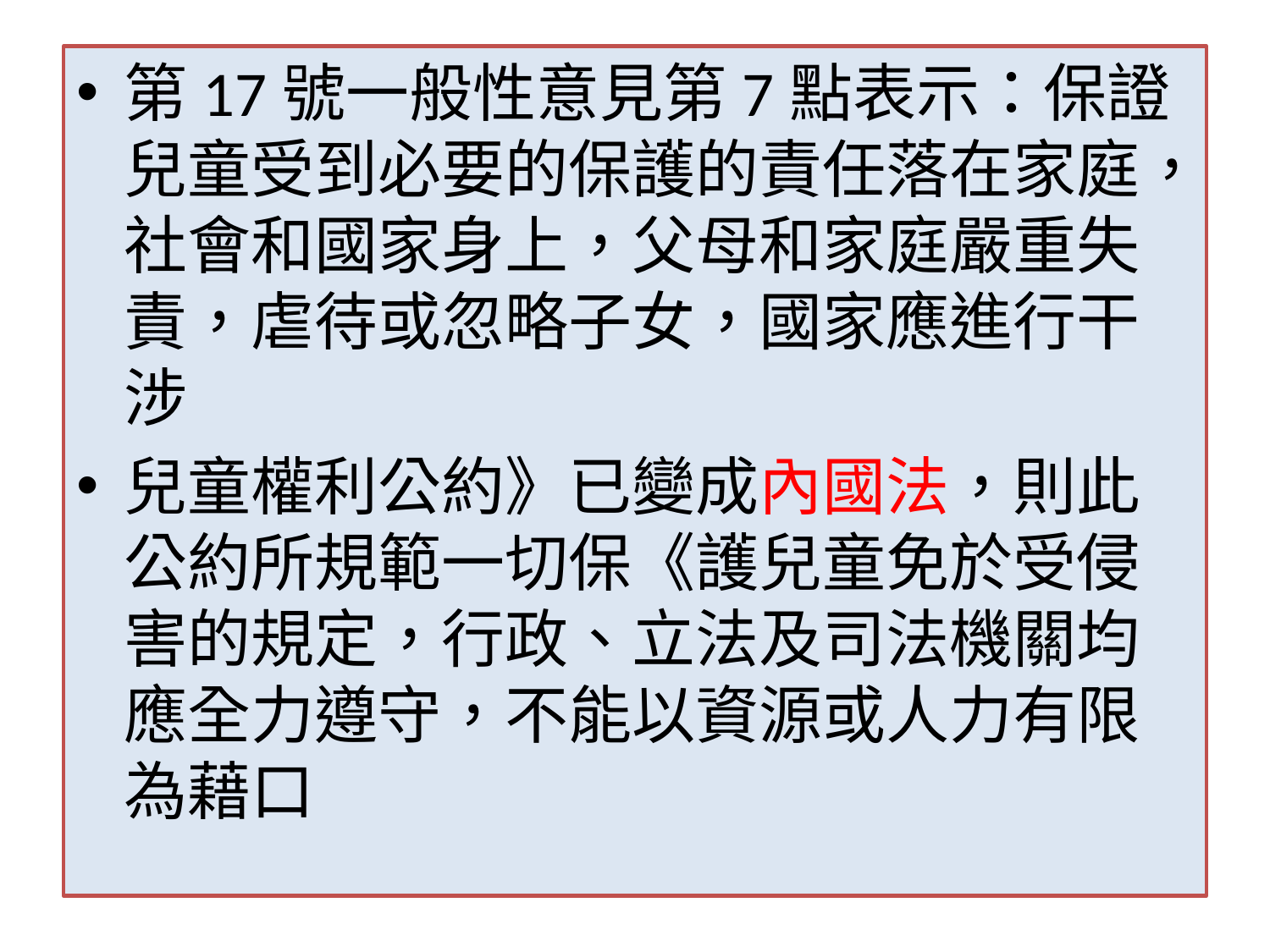

#
第17號一般性意見第7點表示：保證兒童受到必要的保護的責任落在家庭，社會和國家身上，父母和家庭嚴重失責，虐待或忽略子女，國家應進行干涉
兒童權利公約》已變成內國法，則此公約所規範一切保《護兒童免於受侵害的規定，行政、立法及司法機關均應全力遵守，不能以資源或人力有限為藉口